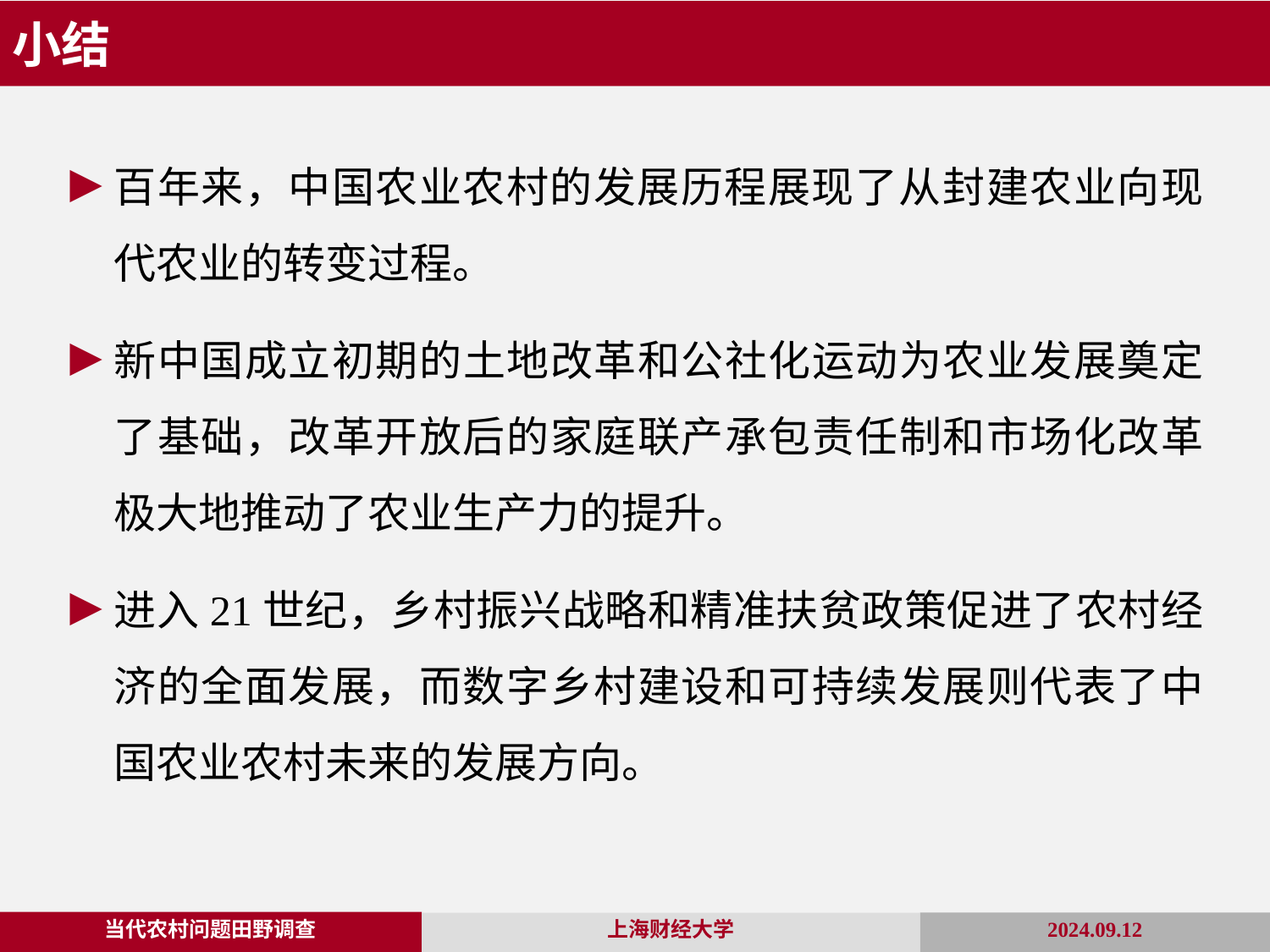

小结
百年来，中国农业农村的发展历程展现了从封建农业向现代农业的转变过程。
新中国成立初期的土地改革和公社化运动为农业发展奠定了基础，改革开放后的家庭联产承包责任制和市场化改革极大地推动了农业生产力的提升。
进入21世纪，乡村振兴战略和精准扶贫政策促进了农村经济的全面发展，而数字乡村建设和可持续发展则代表了中国农业农村未来的发展方向。
当代农村问题田野调查
上海财经大学
2024.09.12